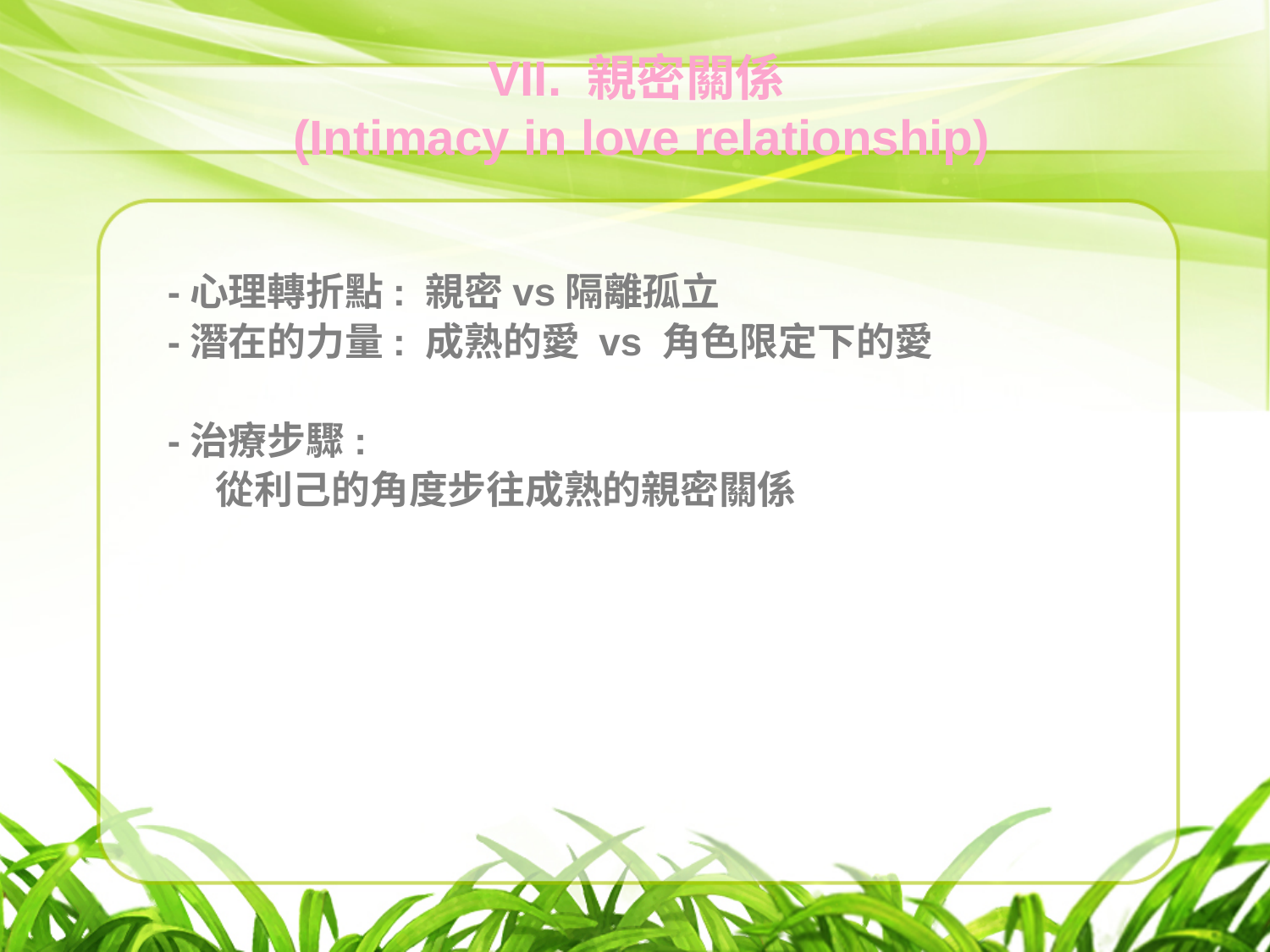

# VII. 親密關係 (Intimacy in love relationship)
-心理轉折點: 親密vs隔離孤立
-潛在的力量: 成熟的愛 vs 角色限定下的愛

-治療步驟:
	從利己的角度步往成熟的親密關係